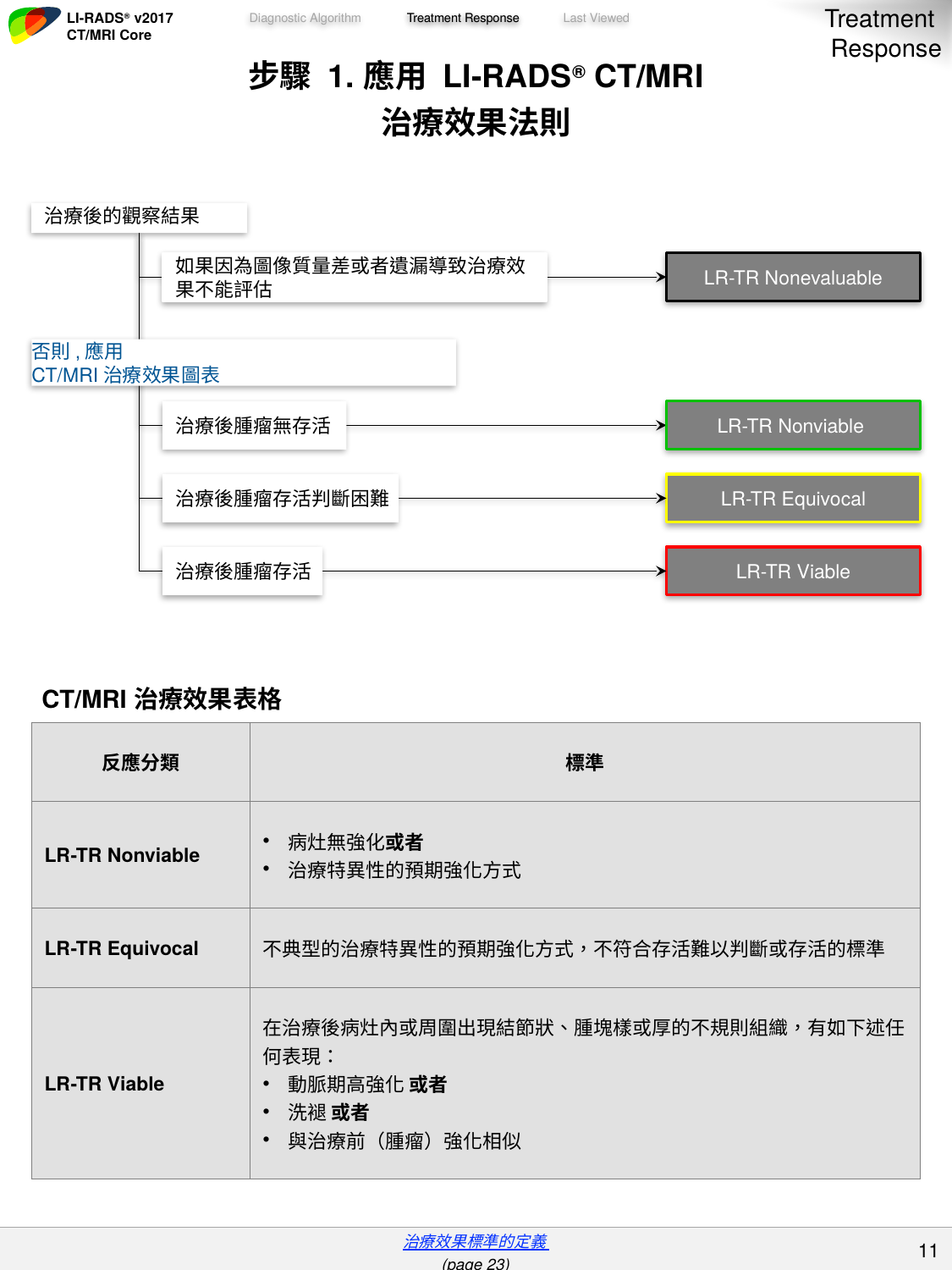

Treatment
Response
Treatment Response
| 步驟 1.應用 LI-RADS® CT/MRI 治療效果法則 |  |
| --- | --- |
|  |  |
| CT/MRI治療效果表格 |  |
| 反應分類 | 標準 |
| LR-TR Nonviable | 病灶無強化或者 治療特異性的預期強化方式 |
| LR-TR Equivocal | 不典型的治療特異性的預期強化方式，不符合存活難以判斷或存活的標準 |
| LR-TR Viable | 在治療後病灶內或周圍出現結節狀、腫塊樣或厚的不規則組織，有如下述任何表現： 動脈期高強化 或者 洗褪 或者 與治療前（腫瘤）強化相似 |
治療後的觀察結果
如果因為圖像質量差或者遺漏導致治療效果不能評估
LR-TR Nonevaluable
否則,應用
CT/MRI治療效果圖表
治療後腫瘤無存活
LR-TR Nonviable
治療後腫瘤存活判斷困難
LR-TR Equivocal
治療後腫瘤存活
LR-TR Viable
| 治療效果標準的定義 (page 23) |
| --- |
11